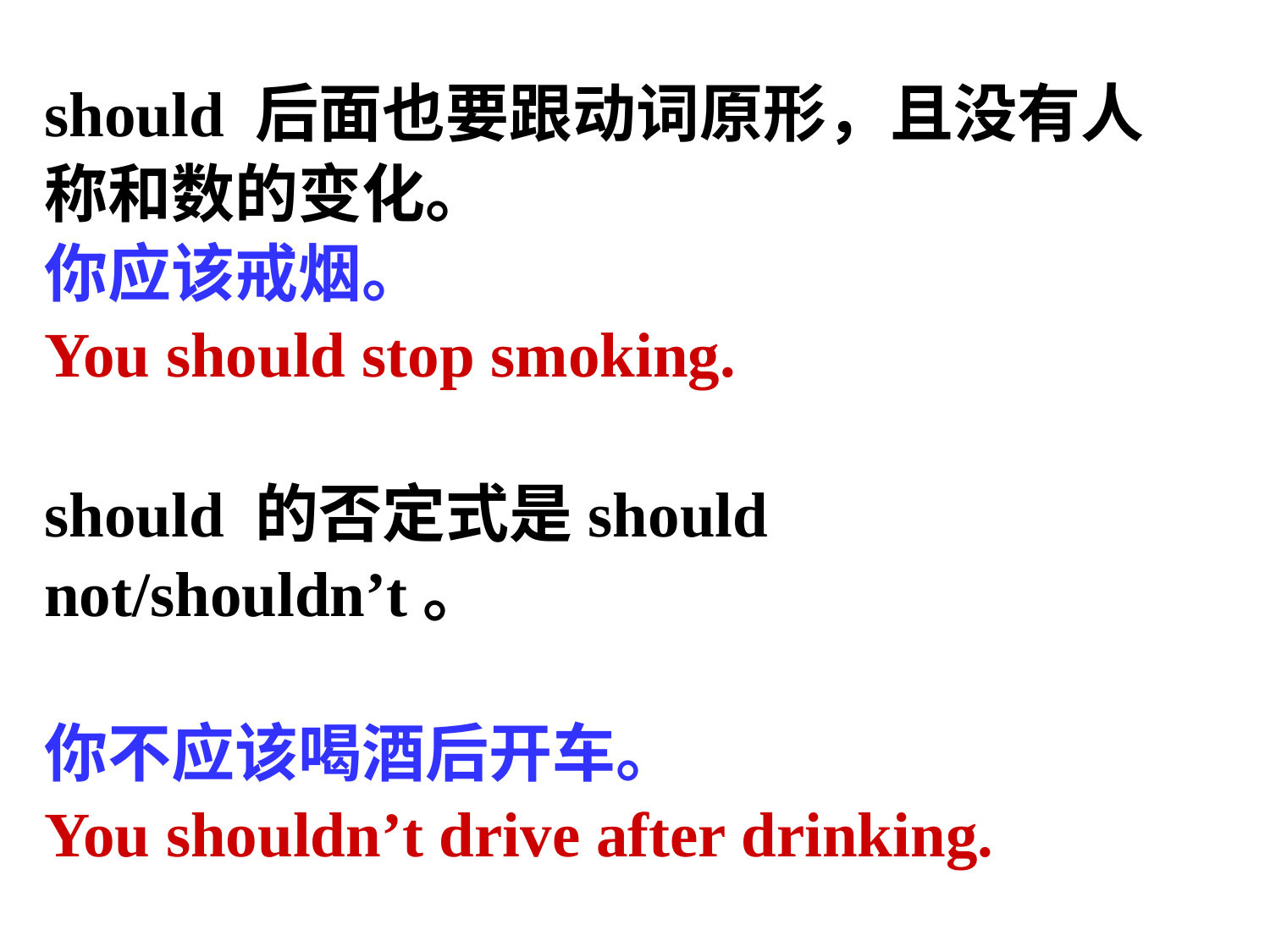

should 后面也要跟动词原形，且没有人称和数的变化。
你应该戒烟。
You should stop smoking.

should 的否定式是should not/shouldn’t。

你不应该喝酒后开车。
You shouldn’t drive after drinking.